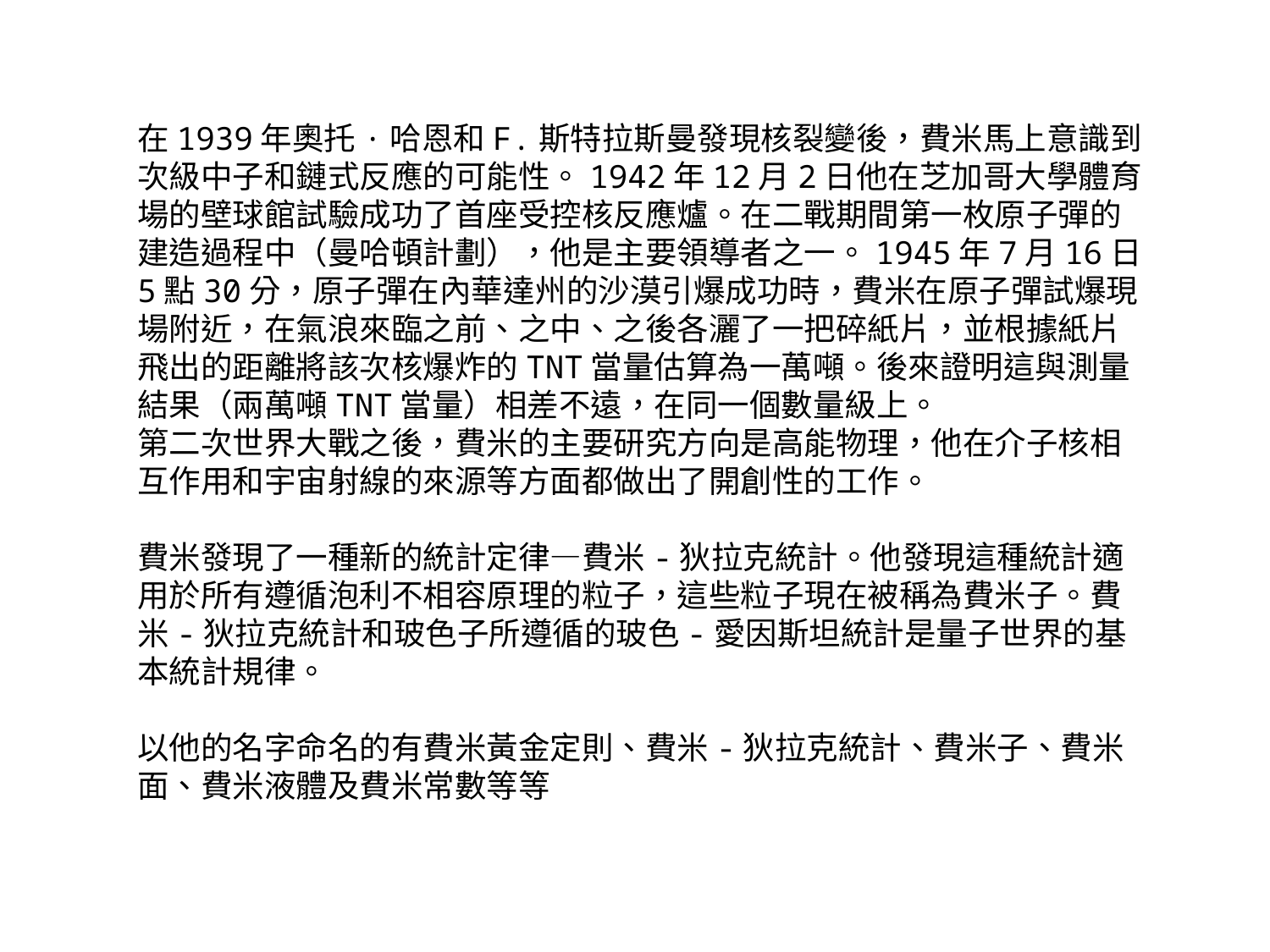

在1939年奧托·哈恩和F.斯特拉斯曼發現核裂變後，費米馬上意識到次級中子和鏈式反應的可能性。1942年12月2日他在芝加哥大學體育場的壁球館試驗成功了首座受控核反應爐。在二戰期間第一枚原子彈的建造過程中（曼哈頓計劃），他是主要領導者之一。1945年7月16日5點30分，原子彈在內華達州的沙漠引爆成功時，費米在原子彈試爆現場附近，在氣浪來臨之前、之中、之後各灑了一把碎紙片，並根據紙片飛出的距離將該次核爆炸的TNT當量估算為一萬噸。後來證明這與測量結果（兩萬噸TNT當量）相差不遠，在同一個數量級上。
第二次世界大戰之後，費米的主要研究方向是高能物理，他在介子核相互作用和宇宙射線的來源等方面都做出了開創性的工作。

費米發現了一種新的統計定律—費米-狄拉克統計。他發現這種統計適用於所有遵循泡利不相容原理的粒子，這些粒子現在被稱為費米子。費米-狄拉克統計和玻色子所遵循的玻色-愛因斯坦統計是量子世界的基本統計規律。

以他的名字命名的有費米黃金定則、費米-狄拉克統計、費米子、費米面、費米液體及費米常數等等